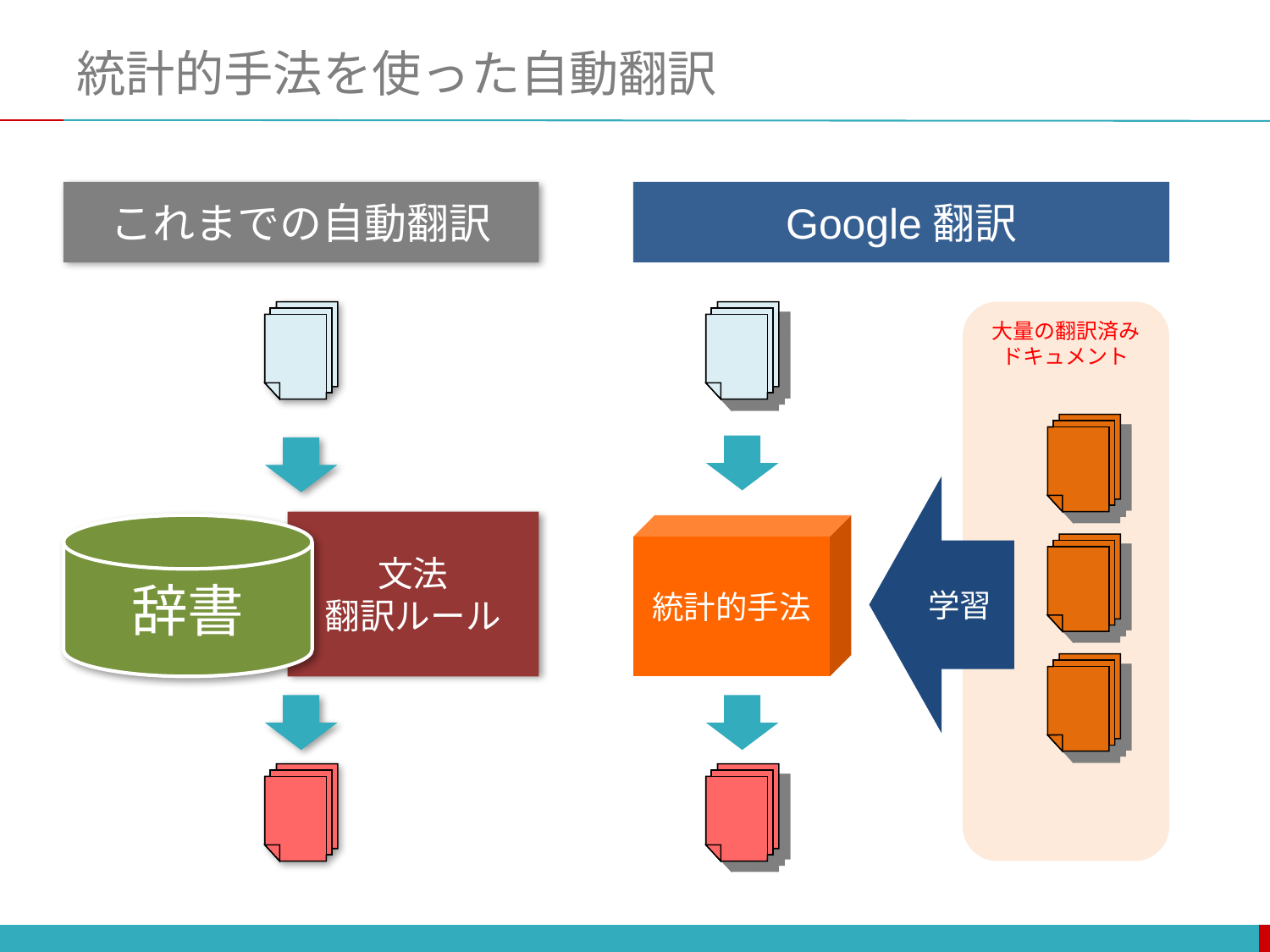

# 統計的手法を使った自動翻訳
これまでの自動翻訳
Google翻訳

大量の翻訳済みドキュメント

学習
統計的手法

文法
翻訳ルール
辞書